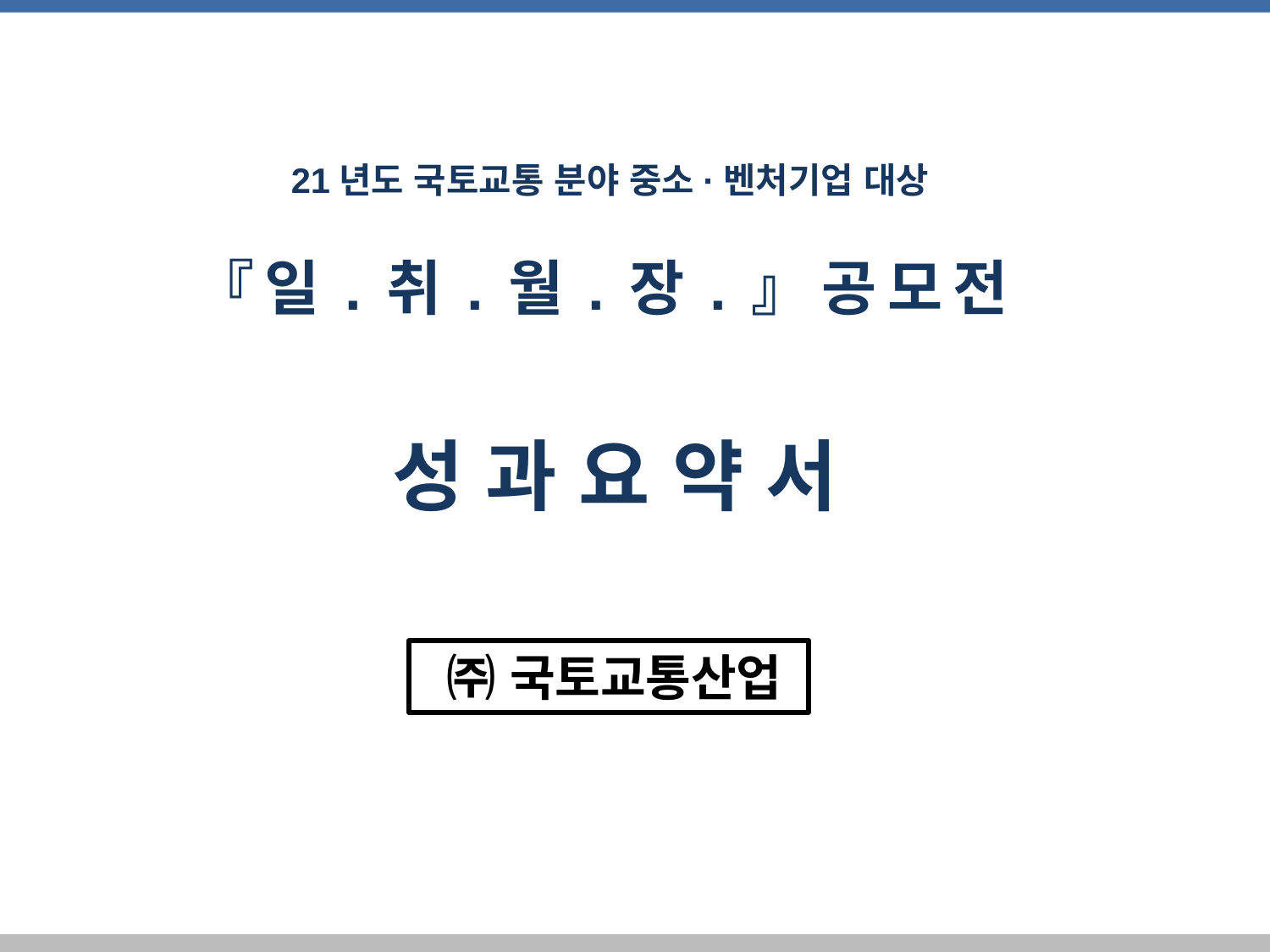

21년도 국토교통 분야 중소·벤처기업 대상

『일.취.월.장.』공모전

성 과 요 약 서
 ㈜ 국토교통산업